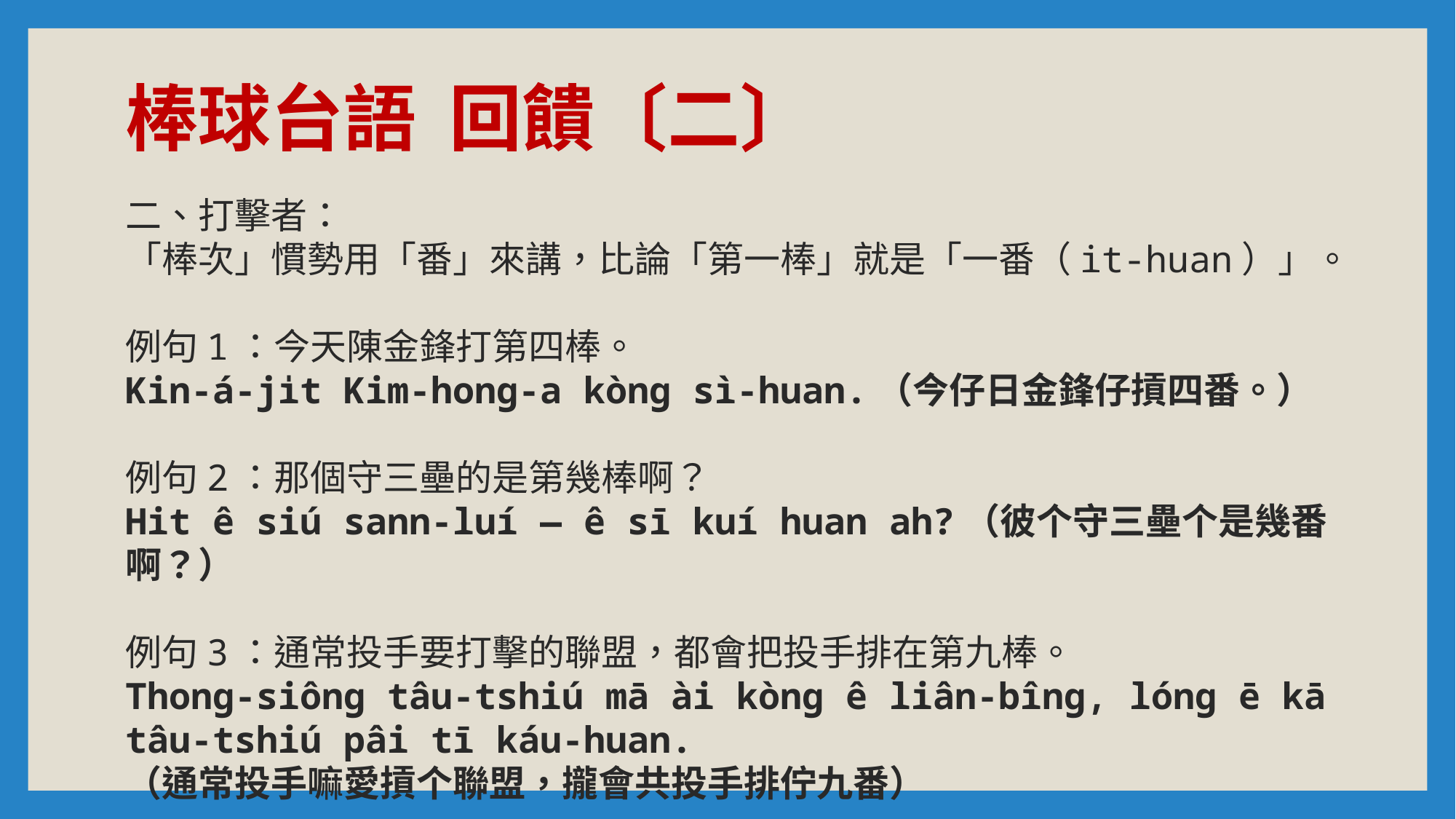

棒球台語  回饋〔二〕

二、打擊者：
「棒次」慣勢用「番」來講，比論「第一棒」就是「一番（it-huan）」。

例句1：今天陳金鋒打第四棒。
Kin-á-ji̍t Kim-hong-a kòng sì-huan.（今仔日金鋒仔摃四番。）

例句2：那個守三壘的是第幾棒啊？
Hit ê siú sann-luí — ê sī kuí huan ah?（彼个守三壘个是幾番啊？）

例句3：通常投手要打擊的聯盟，都會把投手排在第九棒。
Thong-siông tâu-tshiú mā ài kòng ê liân-bîng, lóng ē kā tâu-tshiú pâi tī káu-huan.
（通常投手嘛愛摃个聯盟，攏會共投手排佇九番）